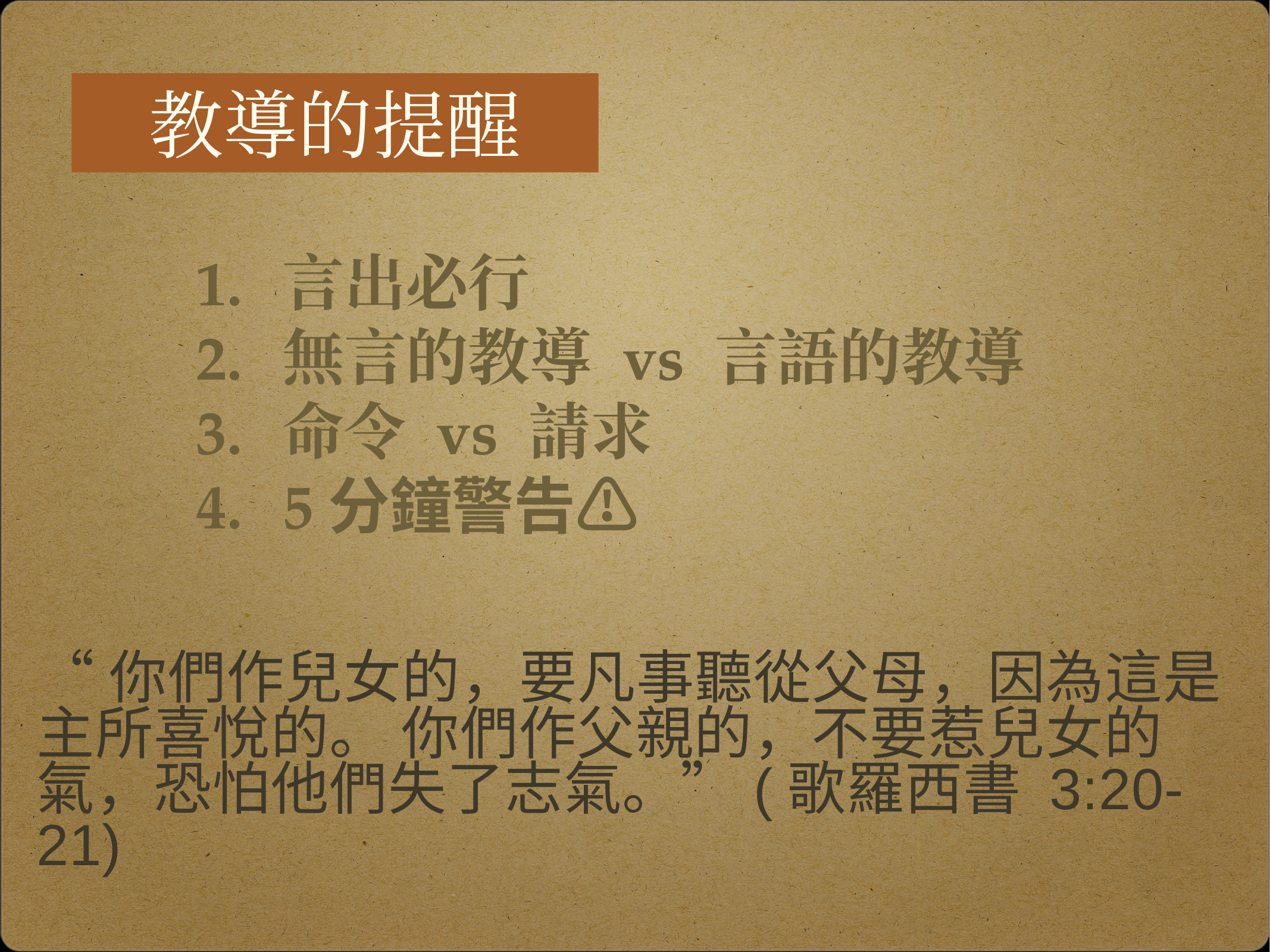

教導的提醒🔔
言出必行
無言的教導 vs 言語的教導
命令 vs 請求
5分鐘警告⚠️
# “你們作兒女的，要凡事聽從父母，因為這是主所喜悅的。 你們作父親的，不要惹兒女的氣，恐怕他們失了志氣。”(歌羅西書 3:20-21)